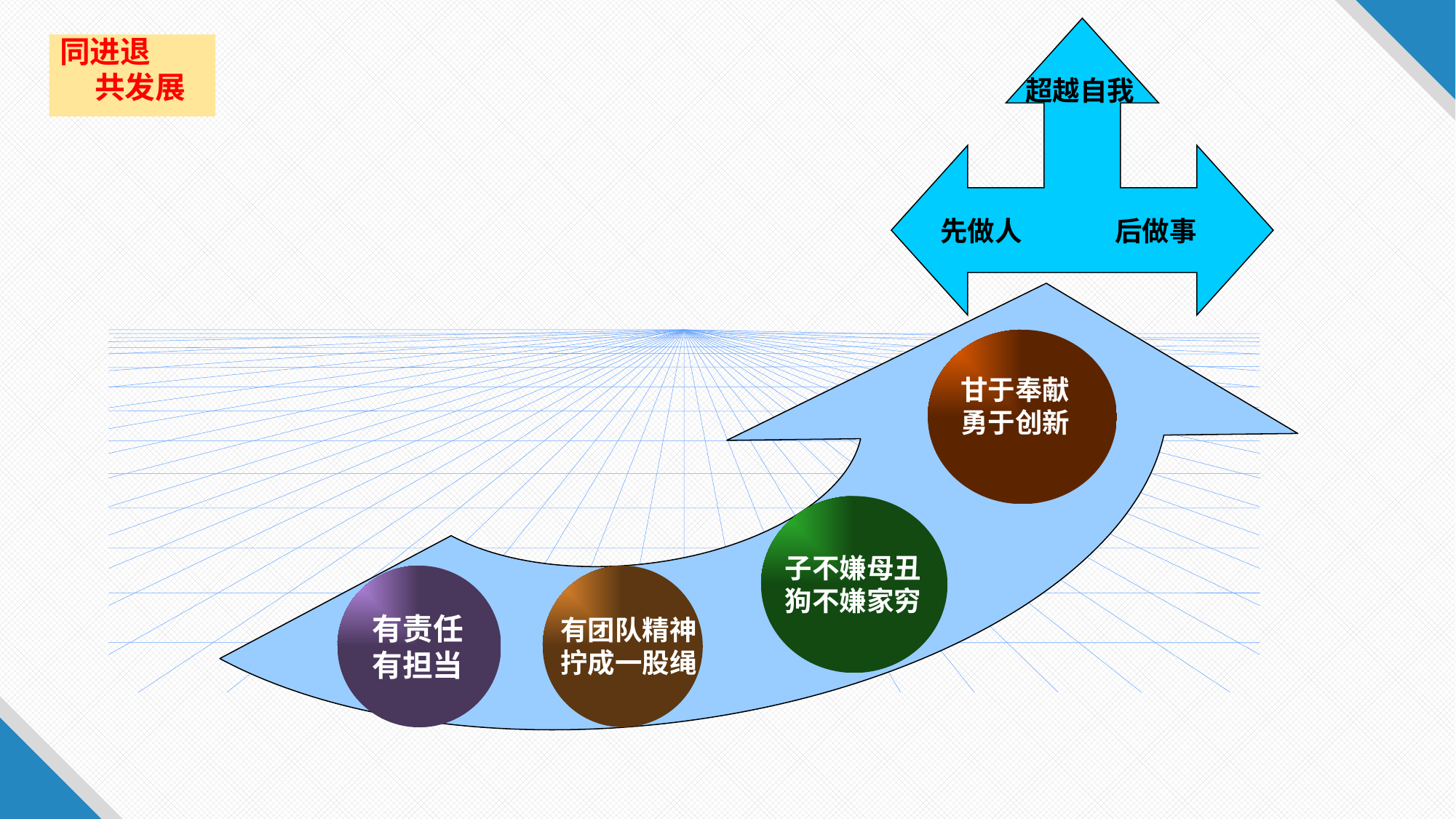

先做人               后做事
       超越自我
同进退
    共发展

甘于奉献
勇于创新

子不嫌母丑
狗不嫌家穷
有责任
有担当

有团队精神
拧成一股绳